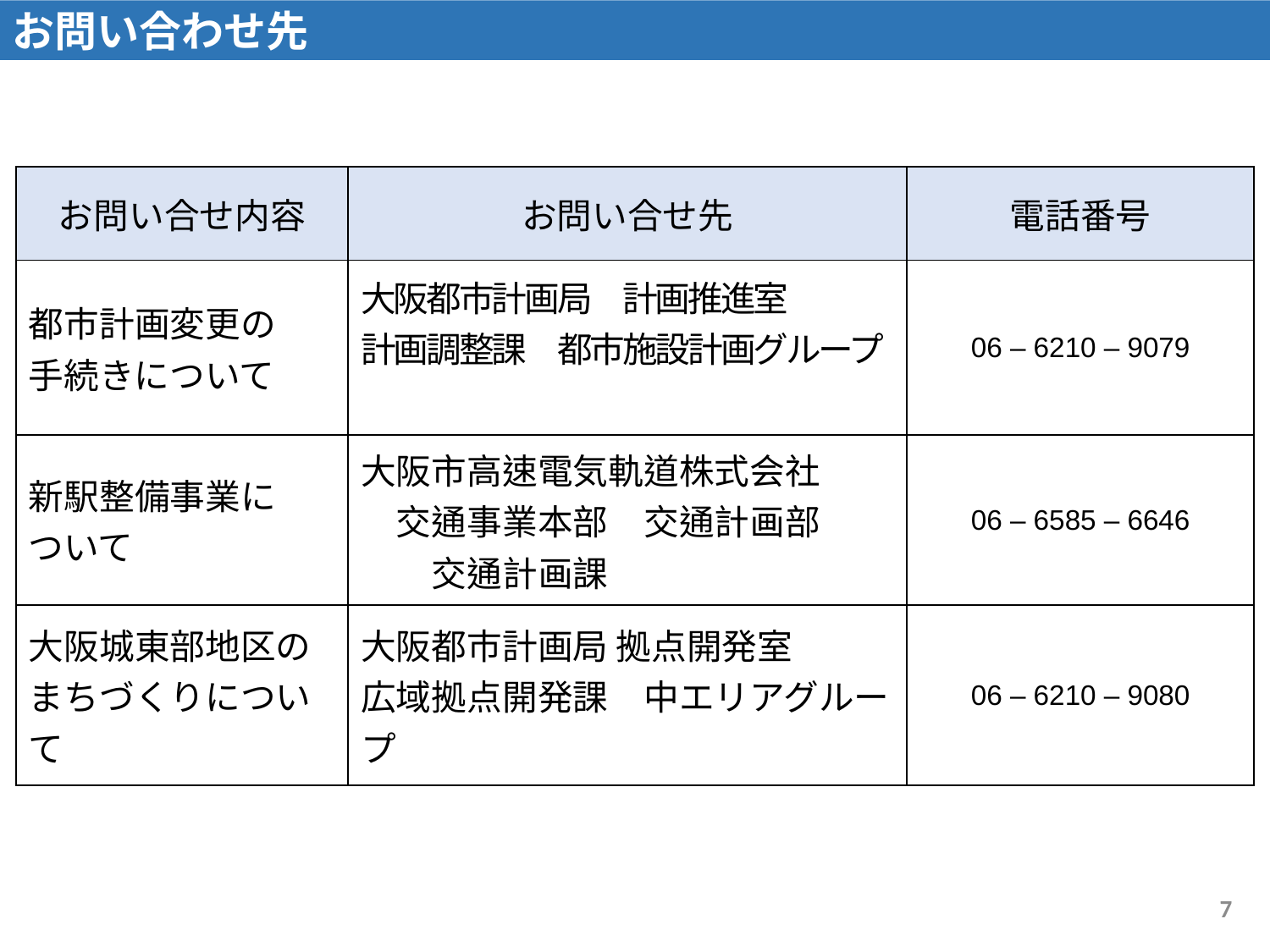

お問い合わせ先
| お問い合せ内容 | お問い合せ先 | 電話番号 |
| --- | --- | --- |
| 都市計画変更の 手続きについて | 大阪都市計画局　計画推進室 計画調整課　都市施設計画グループ | 06 – 6210 – 9079 |
| 新駅整備事業に ついて | 大阪市高速電気軌道株式会社 　交通事業本部　交通計画部 　　交通計画課 | 06 – 6585 – 6646 |
| 大阪城東部地区の まちづくりについて | 大阪都市計画局 拠点開発室　 広域拠点開発課　中エリアグループ | 06 – 6210 – 9080 |
7